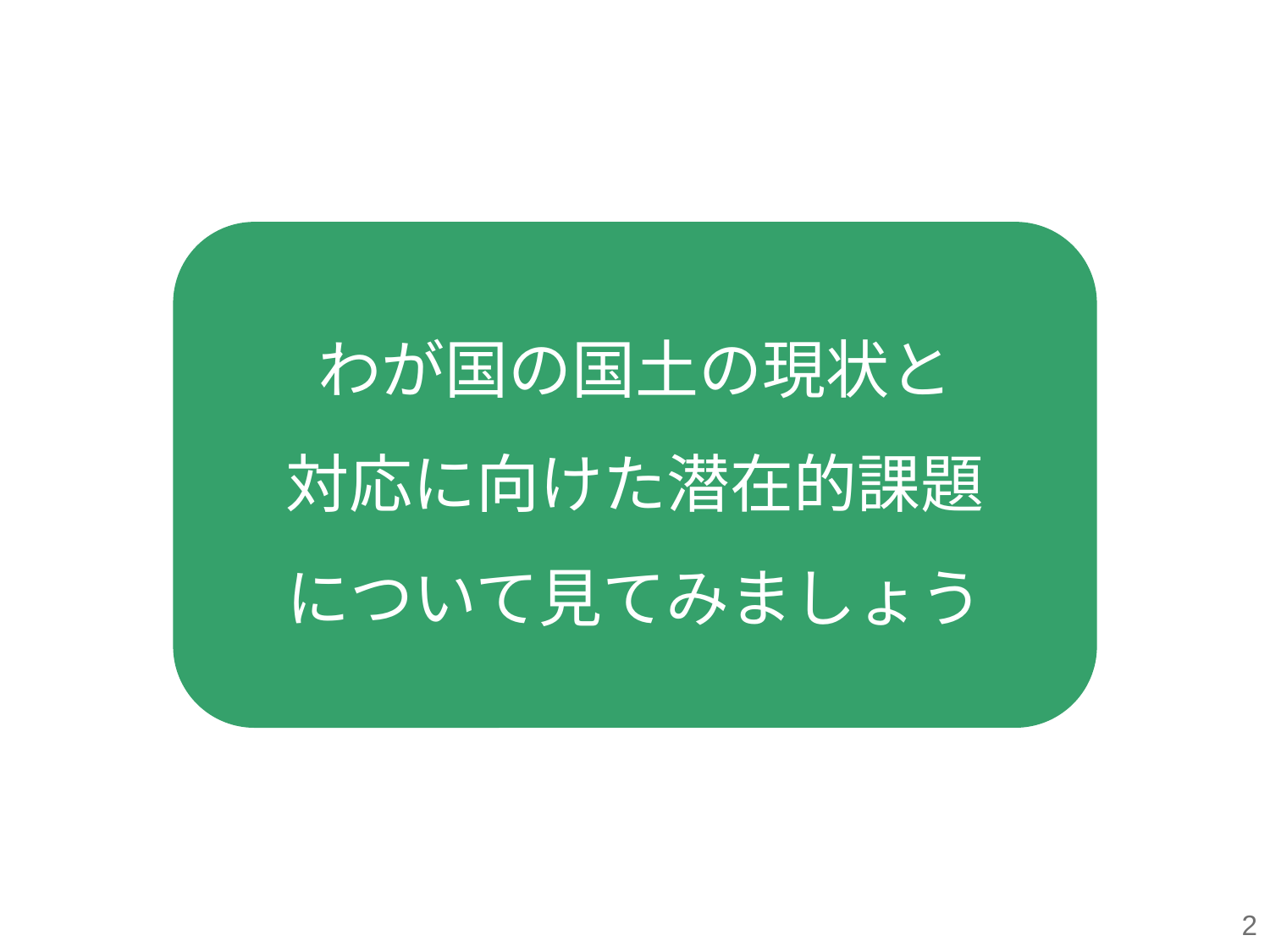

わが国の国土の現状と
対応に向けた潜在的課題
について見てみましょう
2